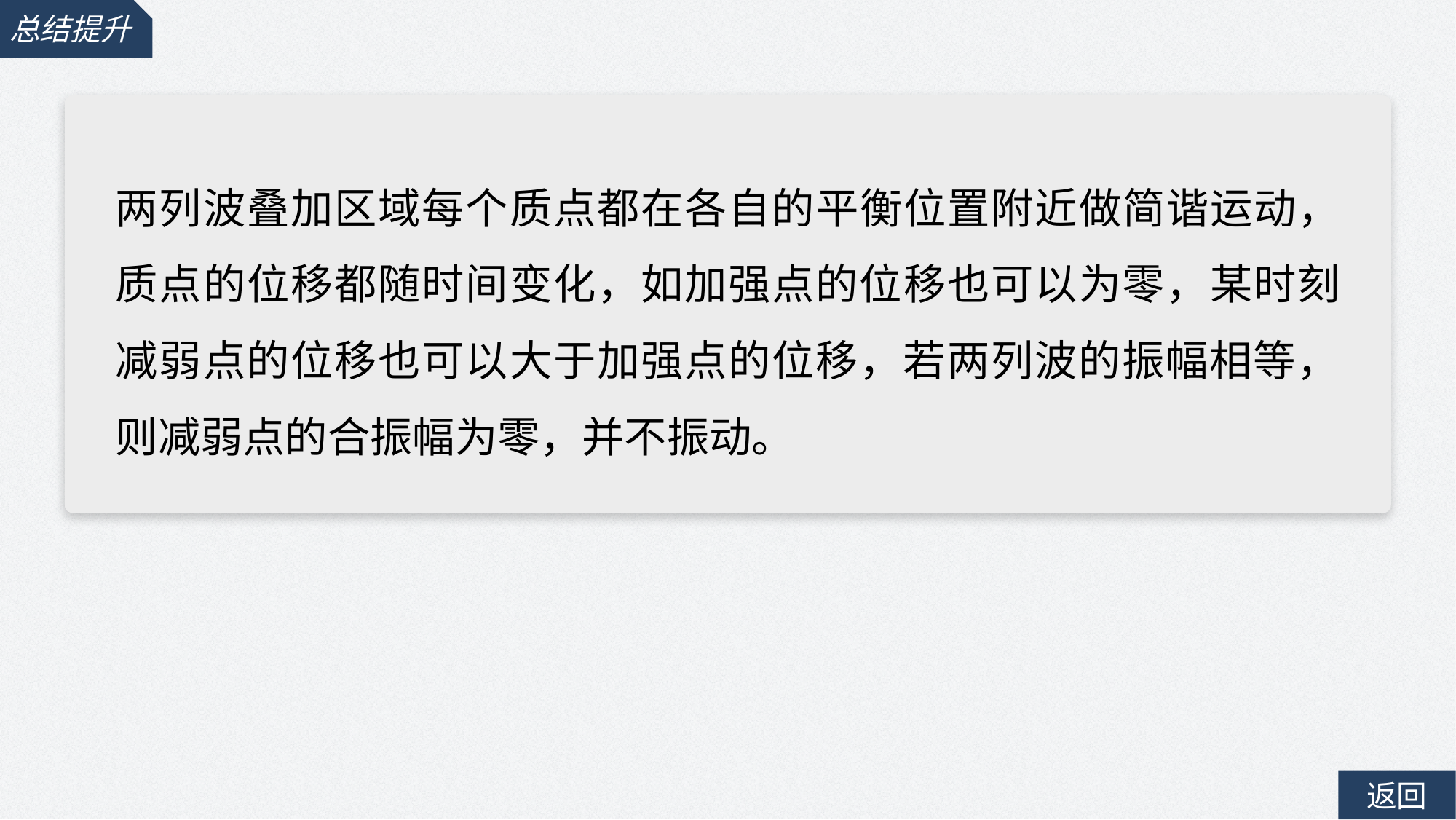

总结提升

两列波叠加区域每个质点都在各自的平衡位置附近做简谐运动，质点的位移都随时间变化，如加强点的位移也可以为零，某时刻减弱点的位移也可以大于加强点的位移，若两列波的振幅相等，则减弱点的合振幅为零，并不振动。
返回